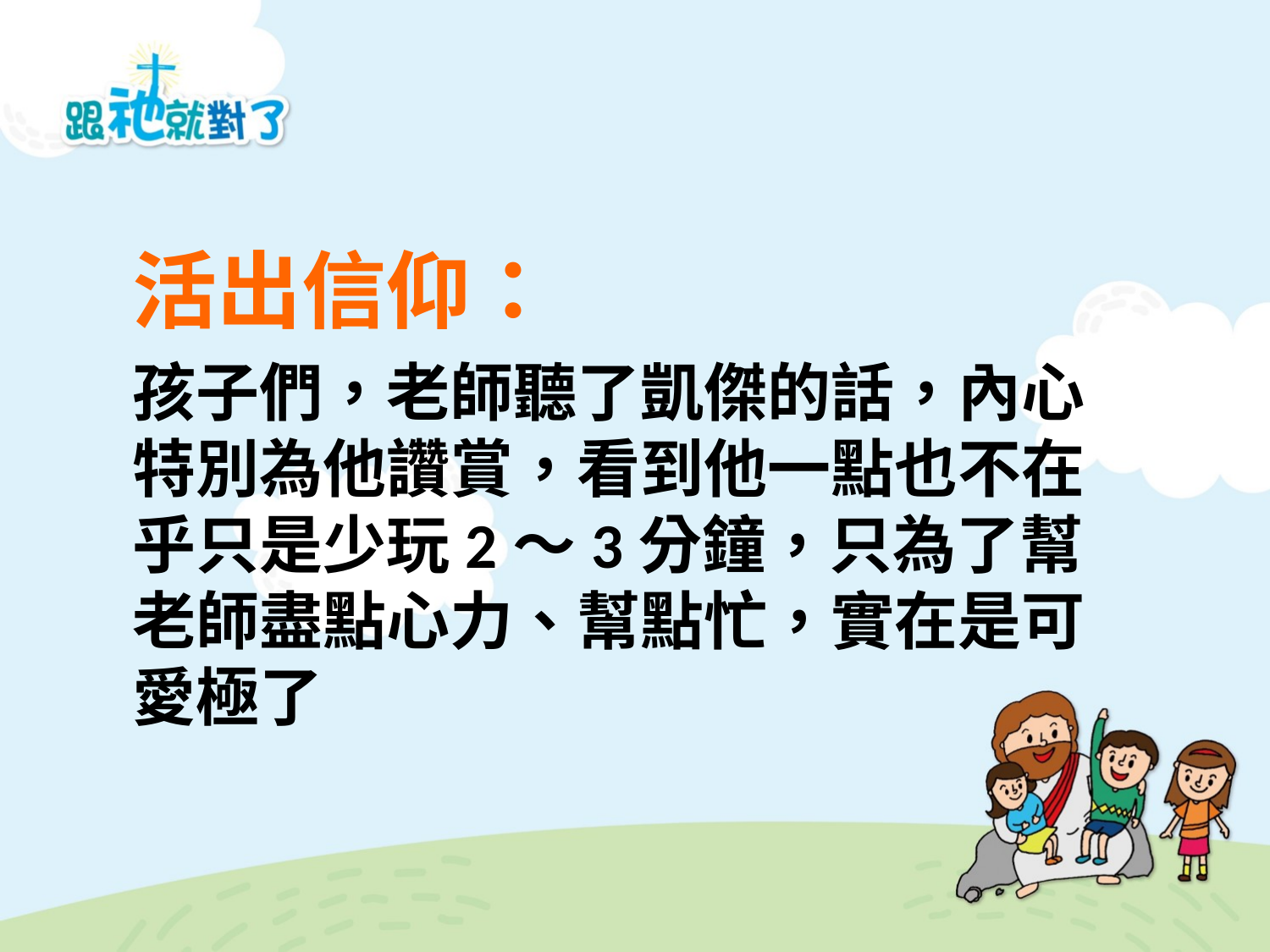

活出信仰：
孩子們，老師聽了凱傑的話，內心特別為他讚賞，看到他一點也不在乎只是少玩2～3分鐘，只為了幫老師盡點心力、幫點忙，實在是可愛極了